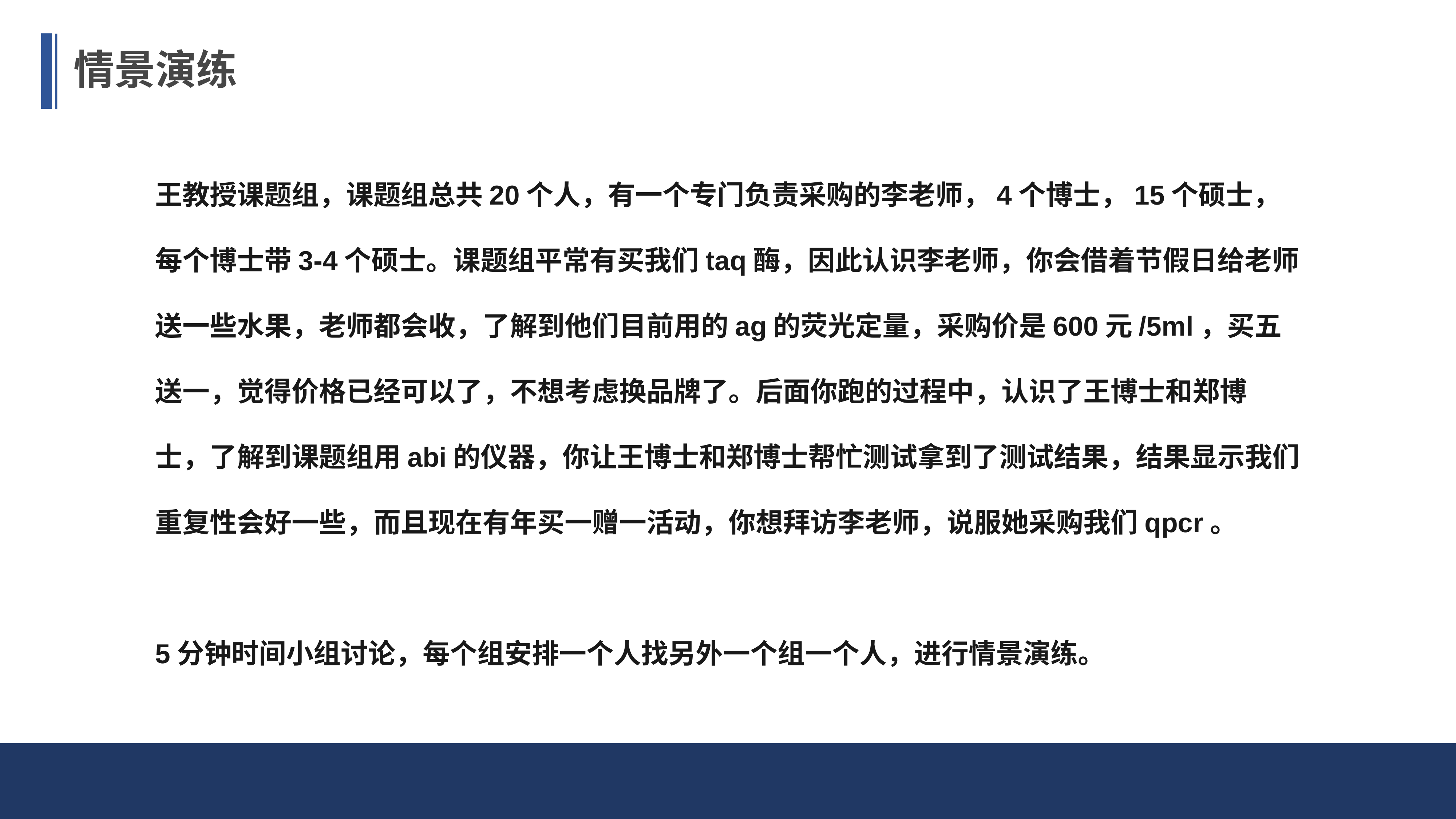

情景演练
王教授课题组，课题组总共20个人，有一个专门负责采购的李老师，4个博士，15个硕士，每个博士带3-4个硕士。课题组平常有买我们taq酶，因此认识李老师，你会借着节假日给老师送一些水果，老师都会收，了解到他们目前用的ag的荧光定量，采购价是600元/5ml，买五送一，觉得价格已经可以了，不想考虑换品牌了。后面你跑的过程中，认识了王博士和郑博士，了解到课题组用abi的仪器，你让王博士和郑博士帮忙测试拿到了测试结果，结果显示我们重复性会好一些，而且现在有年买一赠一活动，你想拜访李老师，说服她采购我们qpcr。

5分钟时间小组讨论，每个组安排一个人找另外一个组一个人，进行情景演练。